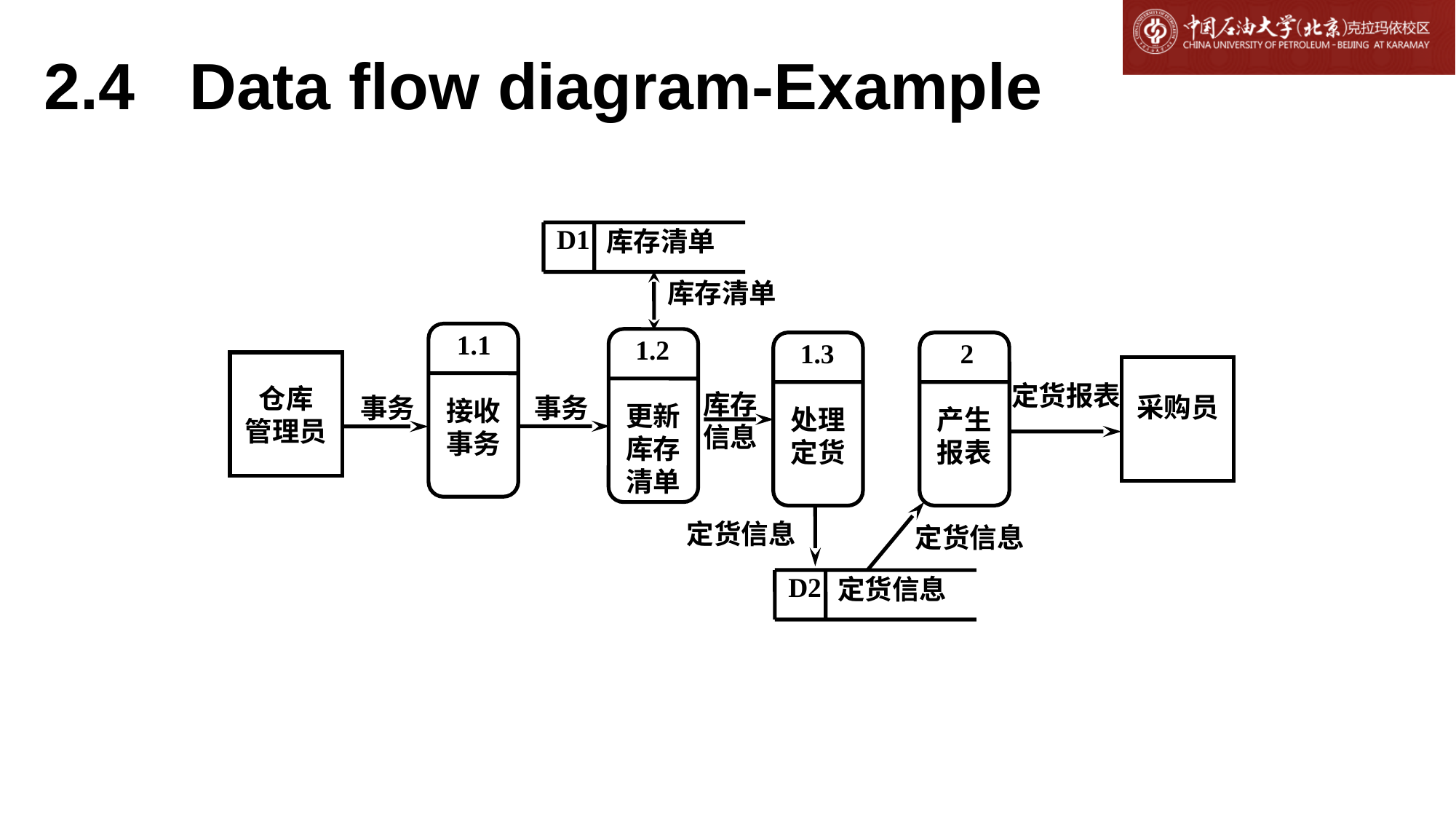

# 2.4   Data flow diagram-Example

D1
库存清单

库存清单

接收事务
1.1

更新库存清单

处理定货

产生报表
1.2
1.3
2
仓库
管理员

采购员

定货报表

库存
信息
事务
事务

定货信息
定货信息

D2
定货信息